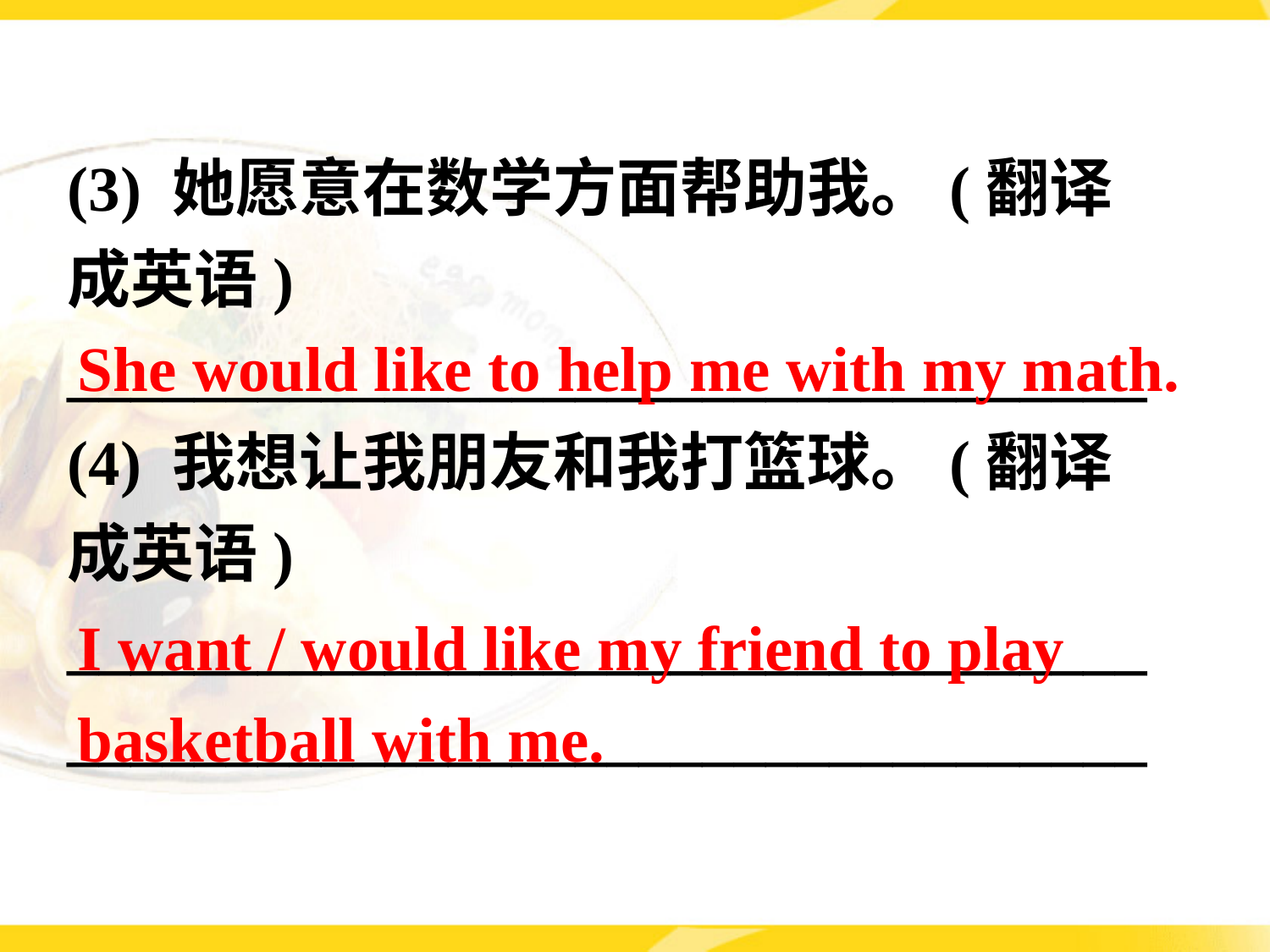

(3) 她愿意在数学方面帮助我。(翻译成英语)
__________________________________(4) 我想让我朋友和我打篮球。(翻译成英语)
__________________________________
__________________________________
She would like to help me with my math.
I want / would like my friend to play basketball with me.